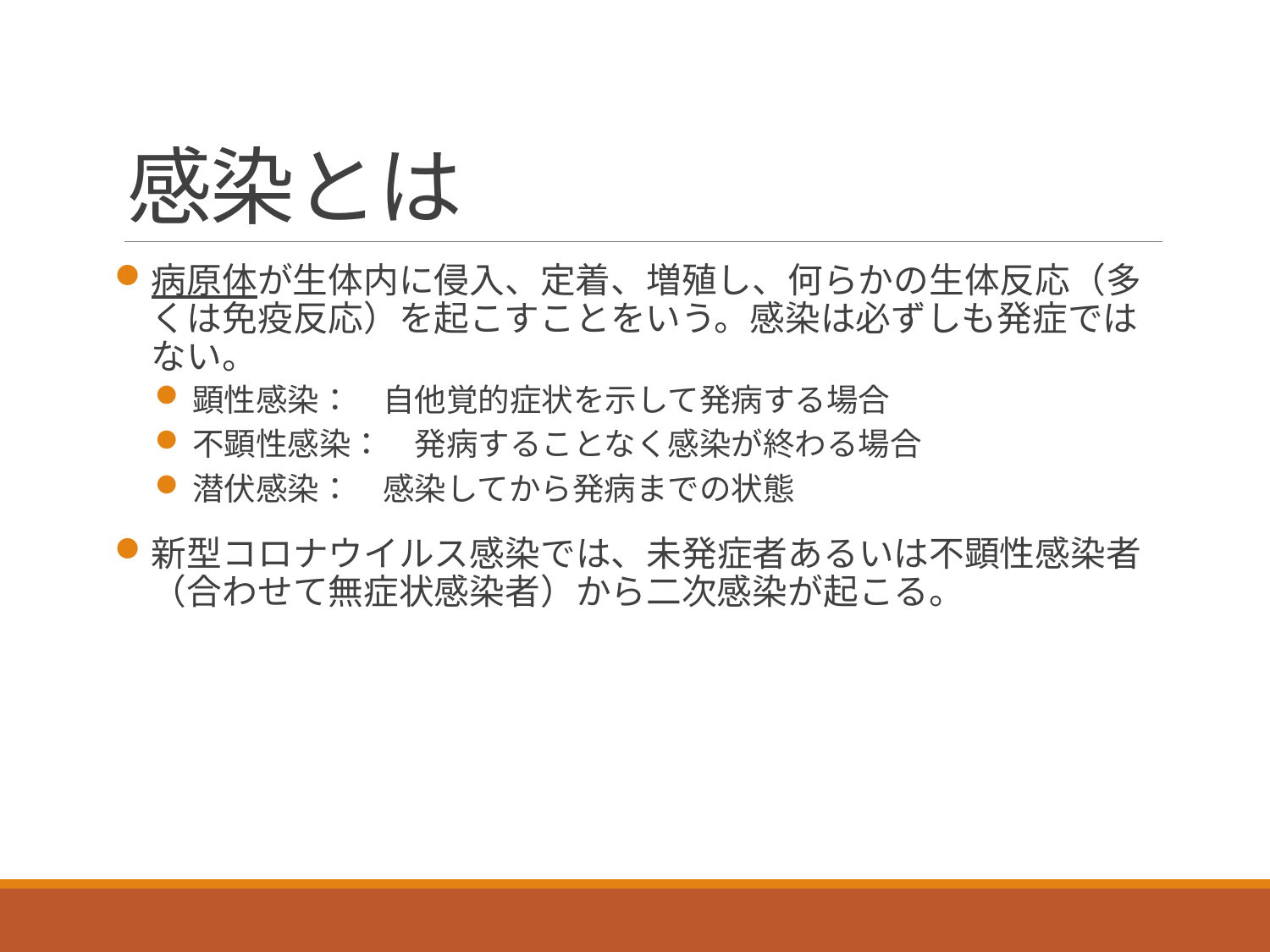

# 感染とは
病原体が生体内に侵入、定着、増殖し、何らかの生体反応（多くは免疫反応）を起こすことをいう。感染は必ずしも発症ではない。
顕性感染：　自他覚的症状を示して発病する場合
不顕性感染：　発病することなく感染が終わる場合
潜伏感染：　感染してから発病までの状態
新型コロナウイルス感染では、未発症者あるいは不顕性感染者（合わせて無症状感染者）から二次感染が起こる。